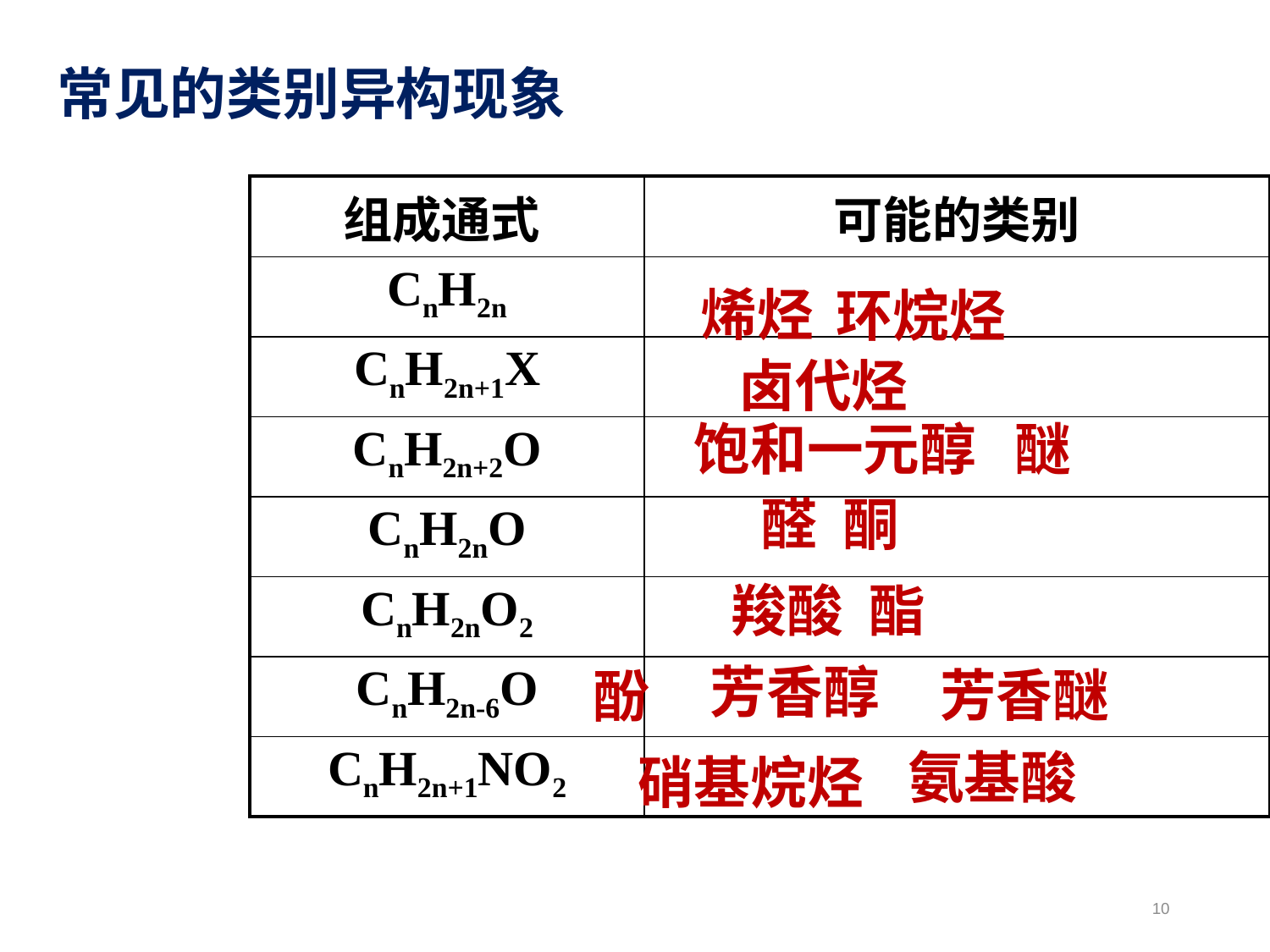

常见的类别异构现象
| 组成通式 | 可能的类别 |
| --- | --- |
| CnH2n |  |
| CnH2n+1X |  |
| CnH2n+2O |  |
| CnH2nO |  |
| CnH2nO2 |  |
| CnH2n-6O |  |
| CnH2n+1NO2 |  |
烯烃
环烷烃

卤代烃
饱和一元醇   醚
醛  酮
羧酸  酯
芳香醇
芳香醚
酚
氨基酸
硝基烷烃
10